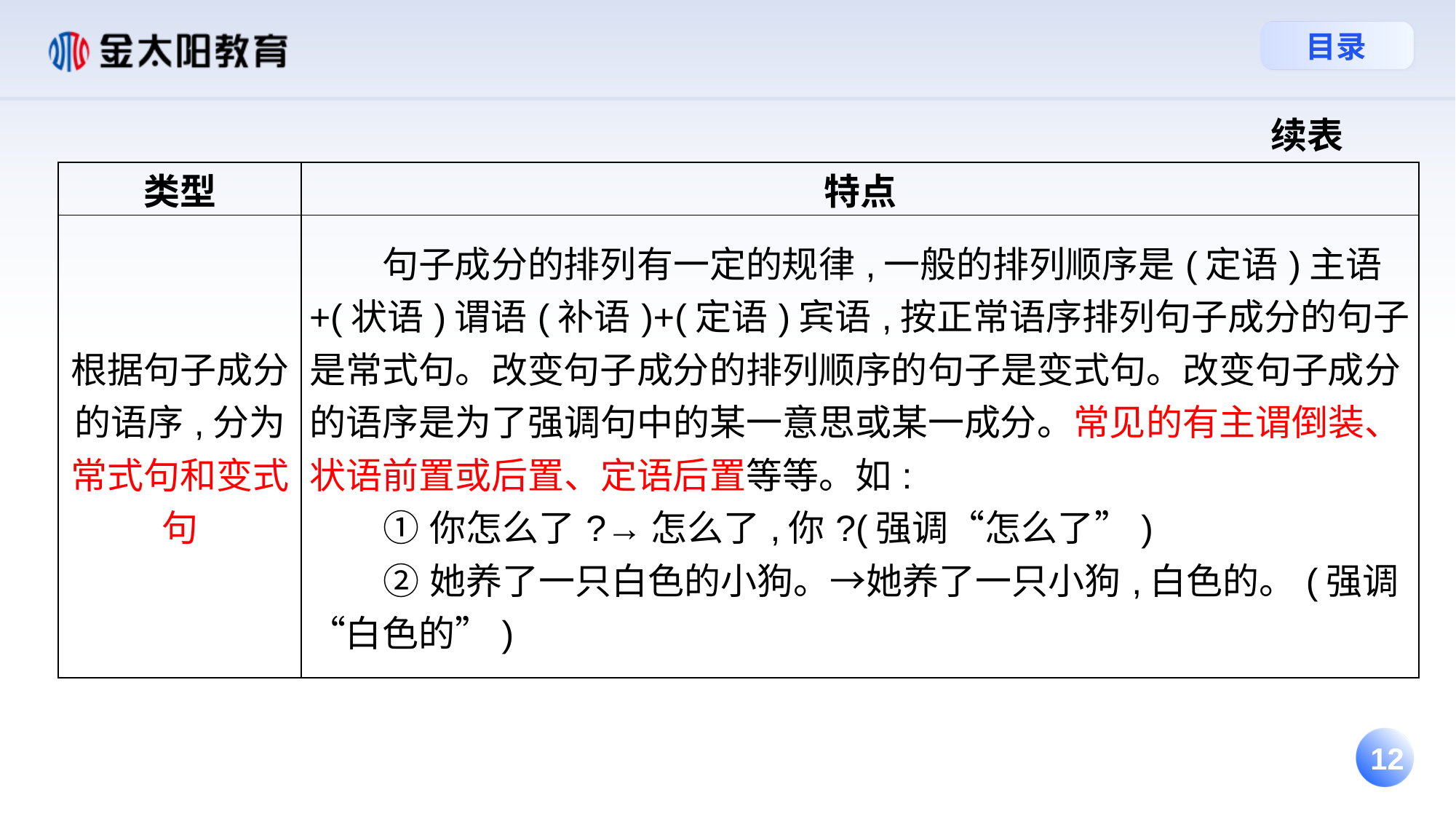

续表
| 类型 | 特点 |
| --- | --- |
| 根据句子成分的语序,分为常式句和变式句 | 句子成分的排列有一定的规律,一般的排列顺序是(定语)主语+(状语)谓语(补语)+(定语)宾语,按正常语序排列句子成分的句子是常式句。改变句子成分的排列顺序的句子是变式句。改变句子成分的语序是为了强调句中的某一意思或某一成分。常见的有主谓倒装、状语前置或后置、定语后置等等。如: ①你怎么了?→怎么了,你?(强调“怎么了”) ②她养了一只白色的小狗。→她养了一只小狗,白色的。(强调“白色的”) |